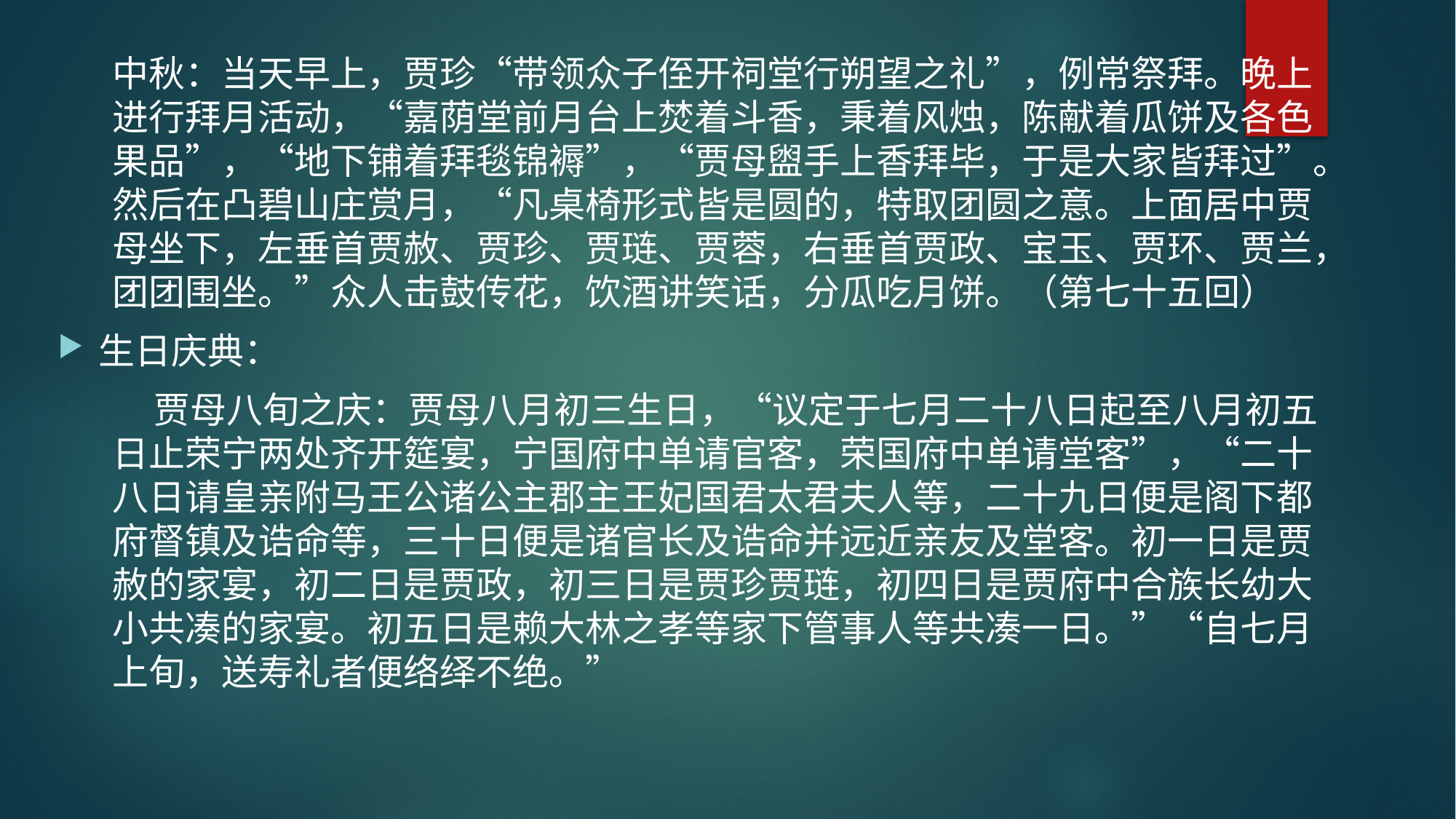

中秋：当天早上，贾珍“带领众子侄开祠堂行朔望之礼”，例常祭拜。晚上进行拜月活动，“嘉荫堂前月台上焚着斗香，秉着风烛，陈献着瓜饼及各色果品”，“地下铺着拜毯锦褥”，“贾母盥手上香拜毕，于是大家皆拜过”。然后在凸碧山庄赏月，“凡桌椅形式皆是圆的，特取团圆之意。上面居中贾母坐下，左垂首贾赦、贾珍、贾琏、贾蓉，右垂首贾政、宝玉、贾环、贾兰，团团围坐。”众人击鼓传花，饮酒讲笑话，分瓜吃月饼。（第七十五回）
生日庆典：
    贾母八旬之庆：贾母八月初三生日，“议定于七月二十八日起至八月初五日止荣宁两处齐开筵宴，宁国府中单请官客，荣国府中单请堂客”，“二十八日请皇亲附马王公诸公主郡主王妃国君太君夫人等，二十九日便是阁下都府督镇及诰命等，三十日便是诸官长及诰命并远近亲友及堂客。初一日是贾赦的家宴，初二日是贾政，初三日是贾珍贾琏，初四日是贾府中合族长幼大小共凑的家宴。初五日是赖大林之孝等家下管事人等共凑一日。”“自七月上旬，送寿礼者便络绎不绝。”